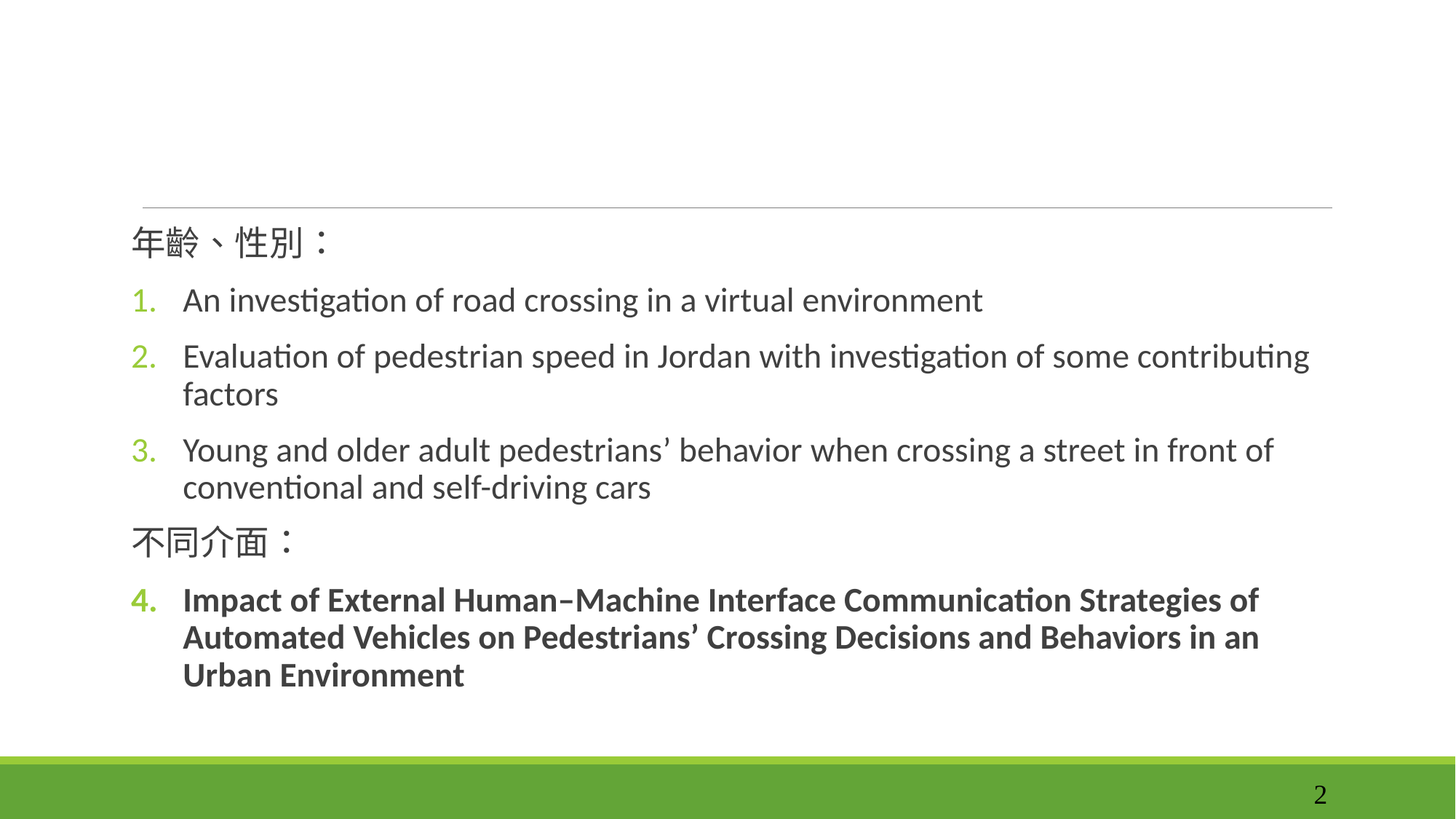

#
年齡、性別：
An investigation of road crossing in a virtual environment
Evaluation of pedestrian speed in Jordan with investigation of some contributing factors
Young and older adult pedestrians’ behavior when crossing a street in front of conventional and self-driving cars
不同介面：
Impact of External Human–Machine Interface Communication Strategies of Automated Vehicles on Pedestrians’ Crossing Decisions and Behaviors in an Urban Environment

2